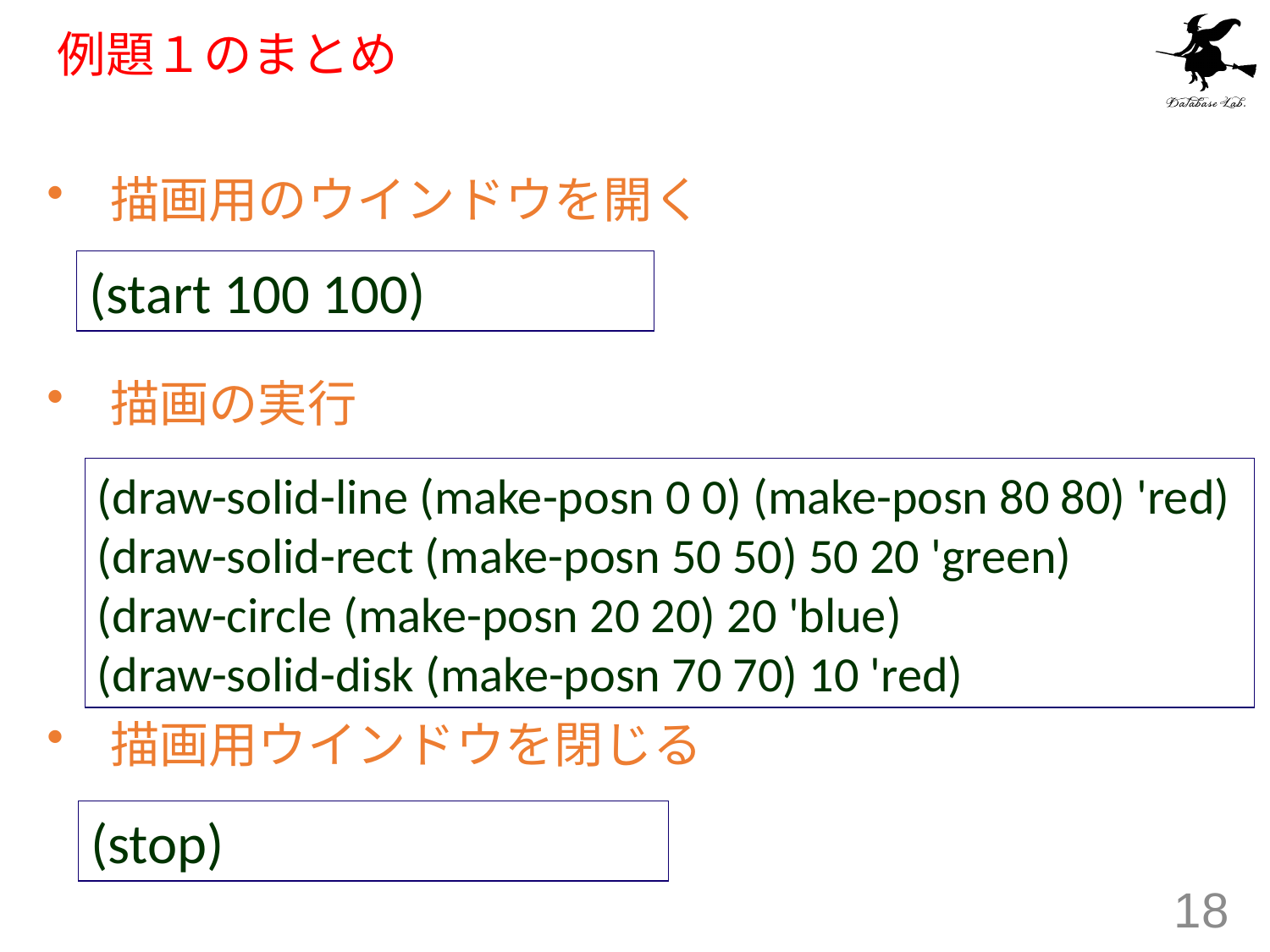

# 例題１のまとめ

描画用のウインドウを開く

描画の実行

描画用ウインドウを閉じる
(start 100 100)
(draw-solid-line (make-posn 0 0) (make-posn 80 80) 'red)
(draw-solid-rect (make-posn 50 50) 50 20 'green)
(draw-circle (make-posn 20 20) 20 'blue)
(draw-solid-disk (make-posn 70 70) 10 'red)
(stop)
18